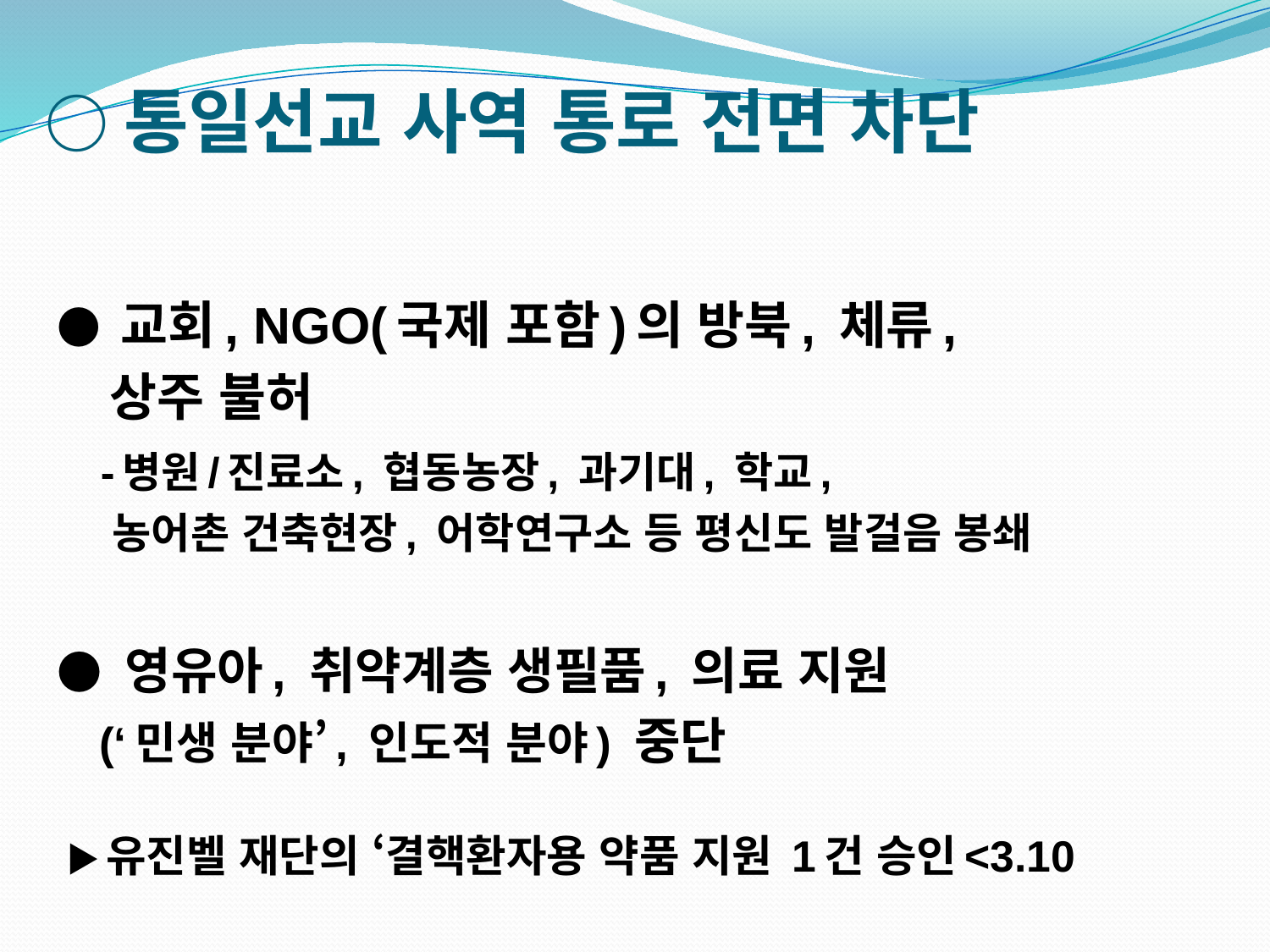

# ○통일선교 사역 통로 전면 차단
● 교회, NGO(국제 포함)의 방북, 체류,
   상주 불허
   -병원/진료소, 협동농장, 과기대, 학교,
    농어촌 건축현장, 어학연구소 등 평신도 발걸음 봉쇄

● 영유아, 취약계층 생필품, 의료 지원
   (‘민생 분야’, 인도적 분야) 중단

 ▶유진벨 재단의 ‘결핵환자용 약품 지원 1건 승인<3.10